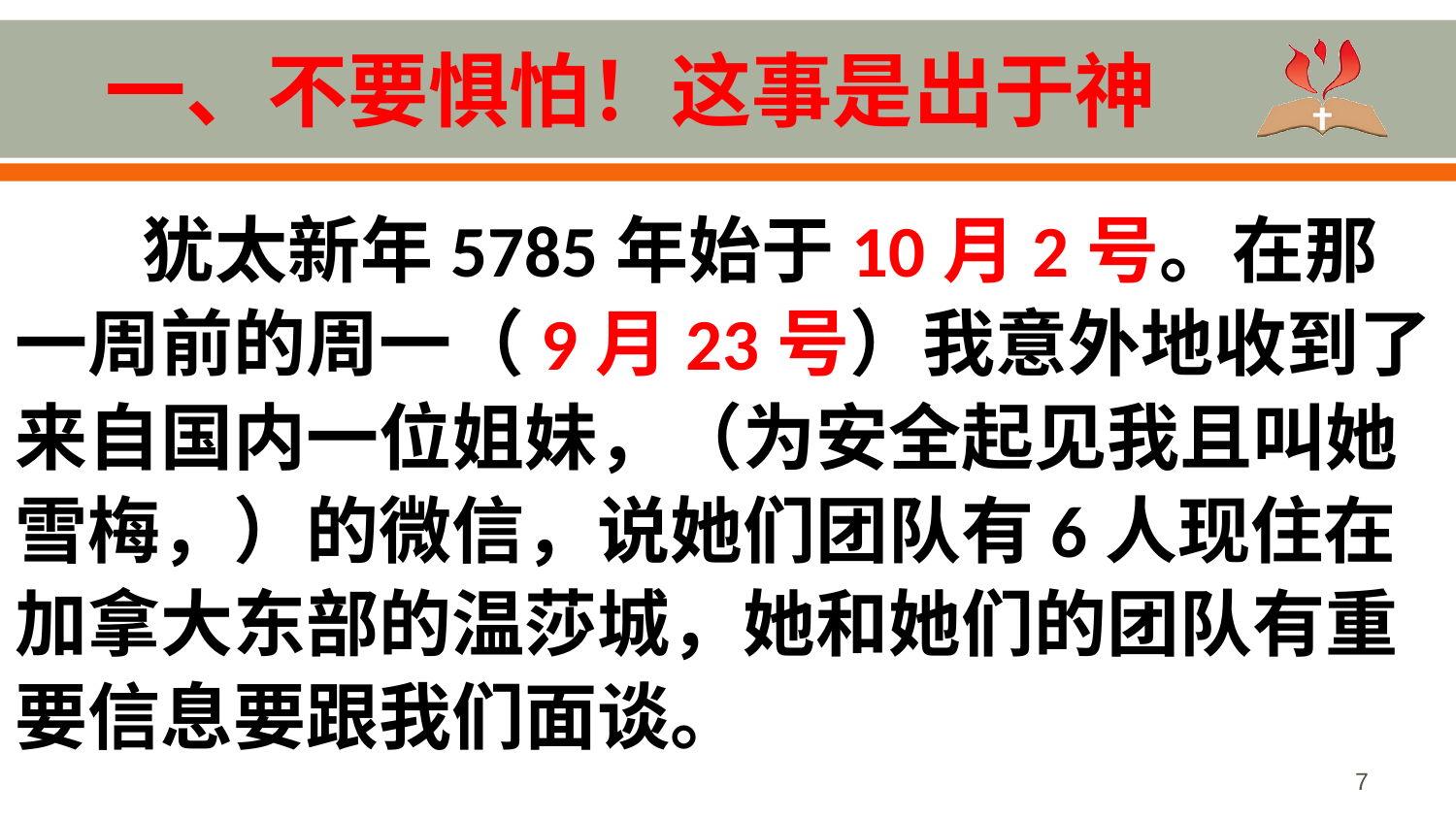

# 一、不要惧怕！这事是出于神
犹太新年5785年始于10月2号。在那一周前的周一（9月23号）我意外地收到了来自国内一位姐妹，（为安全起见我且叫她雪梅，）的微信，说她们团队有6人现住在加拿大东部的温莎城，她和她们的团队有重要信息要跟我们面谈。

7